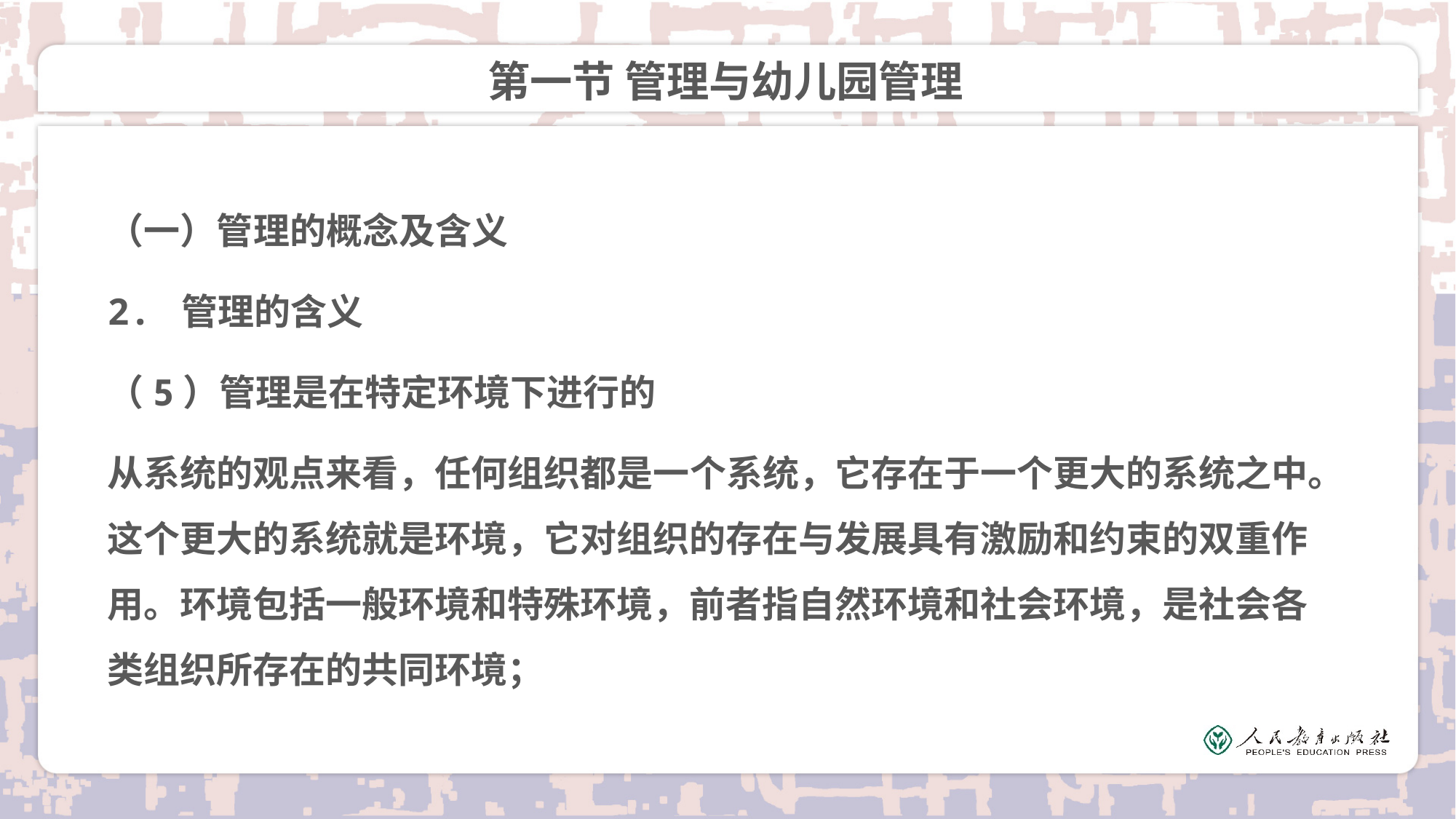

# 第一节 管理与幼儿园管理
（一）管理的概念及含义
2. 管理的含义
（5）管理是在特定环境下进行的
从系统的观点来看，任何组织都是一个系统，它存在于一个更大的系统之中。这个更大的系统就是环境，它对组织的存在与发展具有激励和约束的双重作用。环境包括一般环境和特殊环境，前者指自然环境和社会环境，是社会各类组织所存在的共同环境；